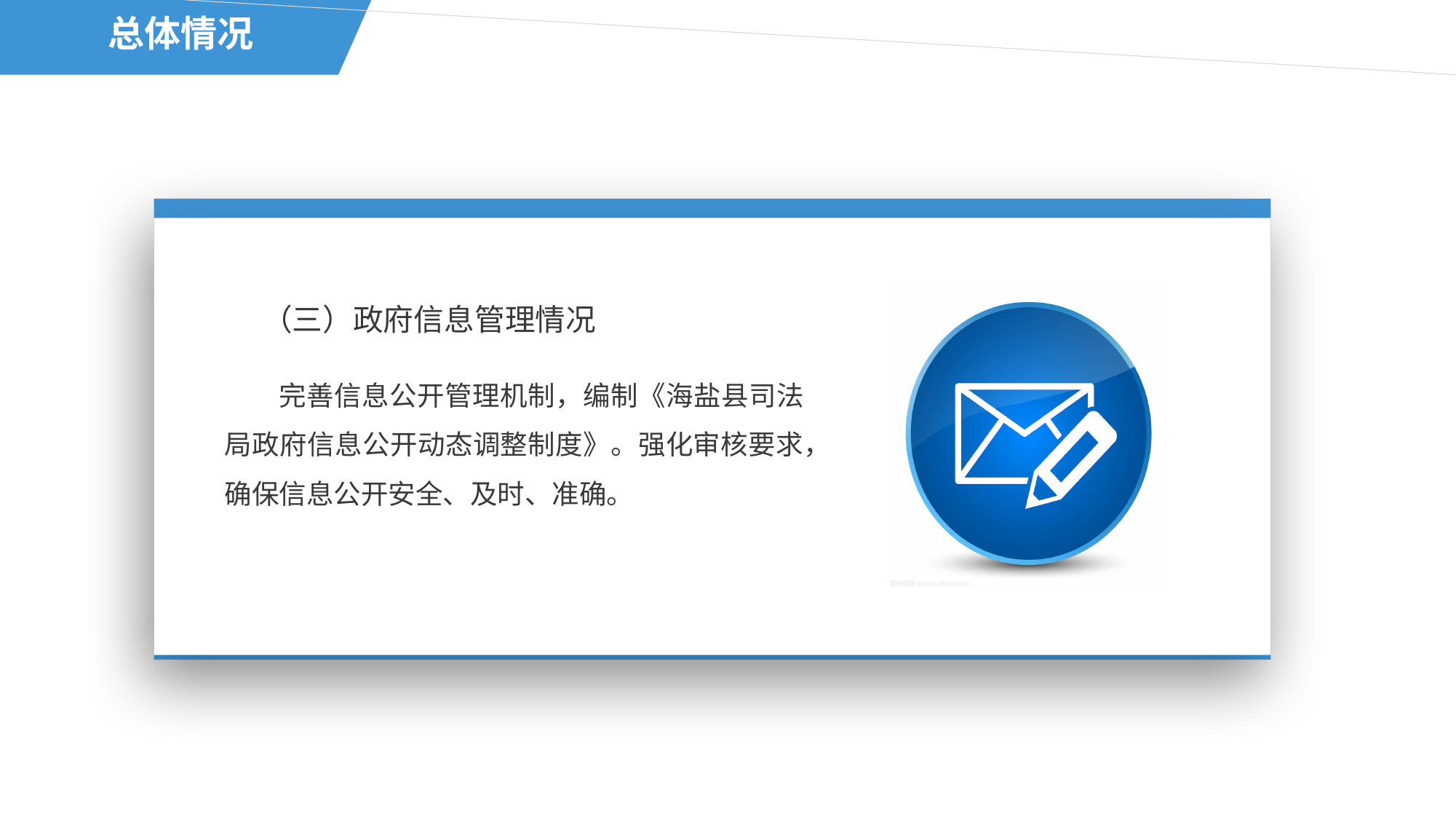

总体情况

  （三）政府信息管理情况
完善信息公开管理机制，编制《海盐县司法局政府信息公开动态调整制度》。强化审核要求，确保信息公开安全、及时、准确。